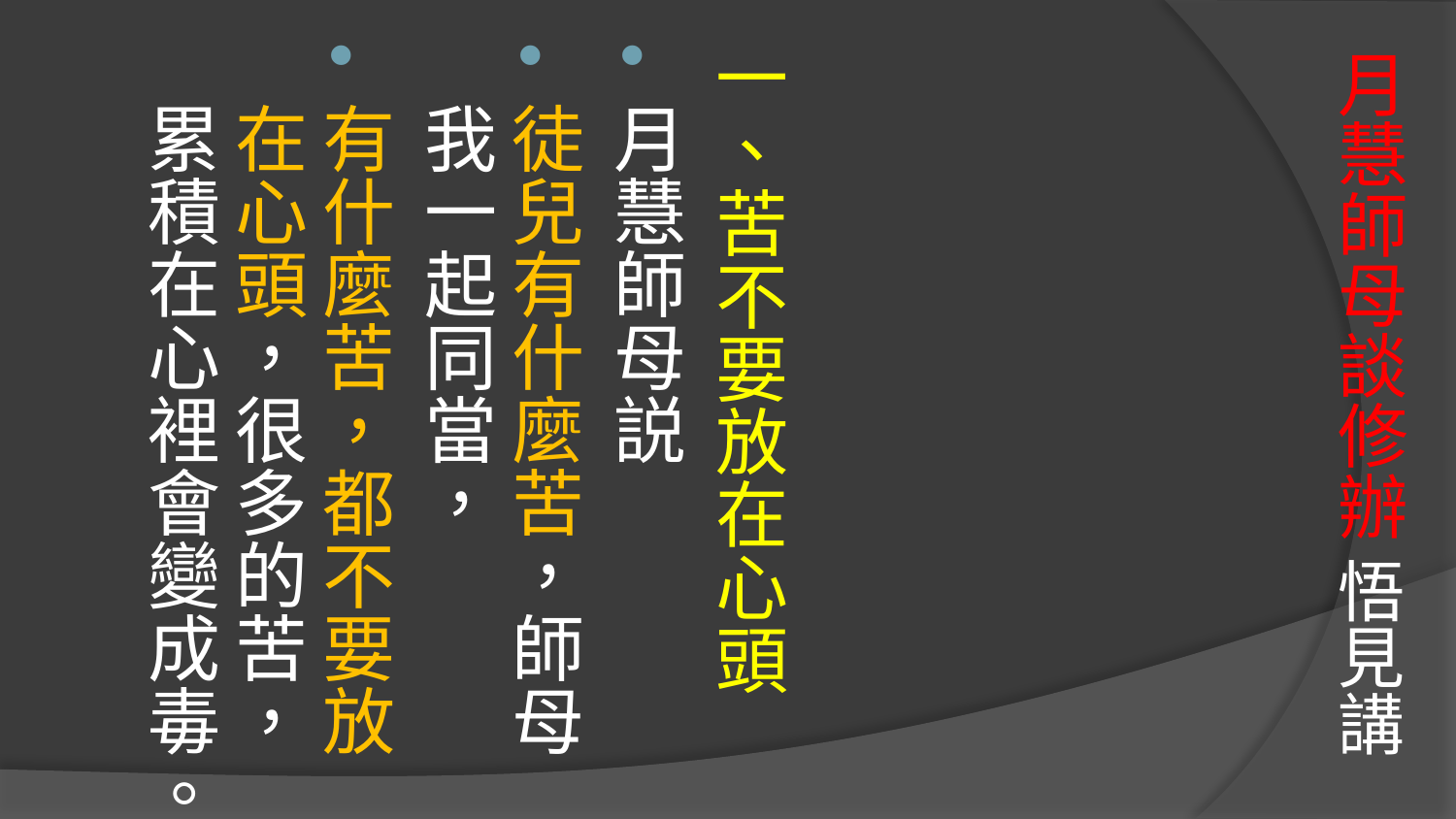

# 月慧師母談修辦 悟見講
一、苦不要放在心頭
月慧師母説
徒兒有什麼苦，師母我一起同當，
有什麼苦，都不要放在心頭，很多的苦，累積在心裡會變成毒。